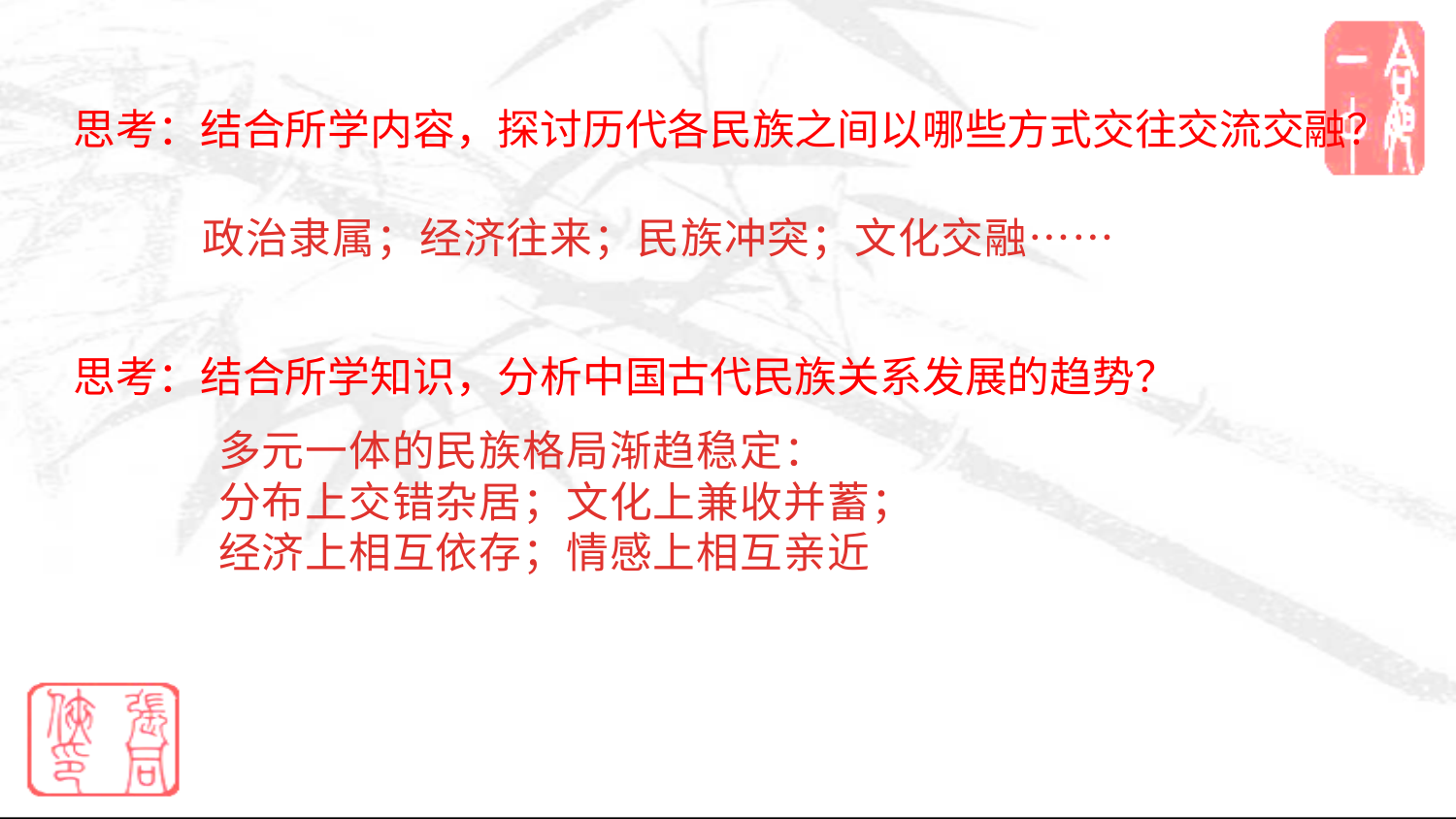

思考：结合所学内容，探讨历代各民族之间以哪些方式交往交流交融？
政治隶属；经济往来；民族冲突；文化交融……
思考：结合所学知识，分析中国古代民族关系发展的趋势？
多元一体的民族格局渐趋稳定：
分布上交错杂居；文化上兼收并蓄；
经济上相互依存；情感上相互亲近